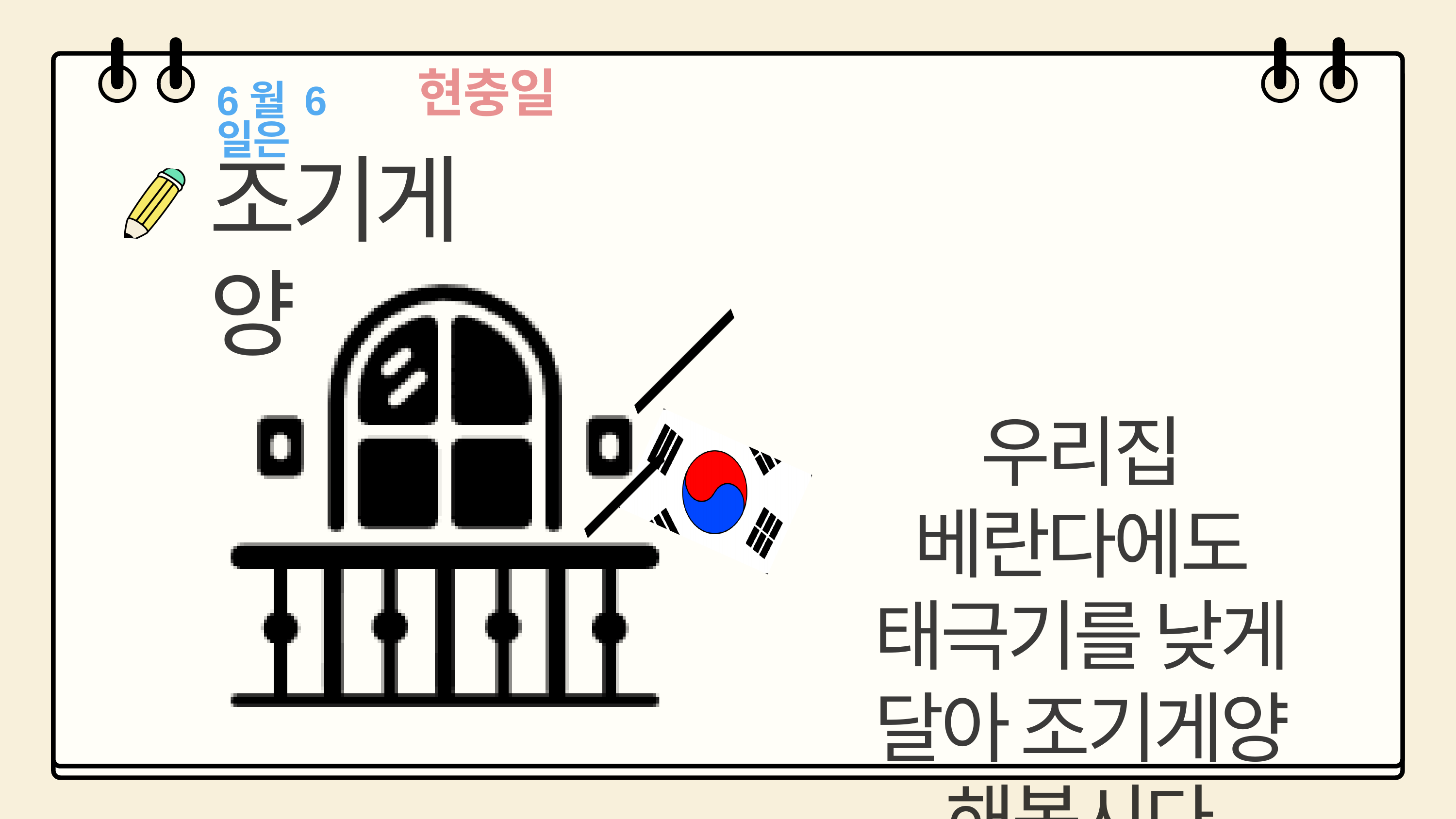

현충일
6월 6일은
조기게양

우리집 베란다에도 태극기를 낮게 달아 조기게양 해봅시다